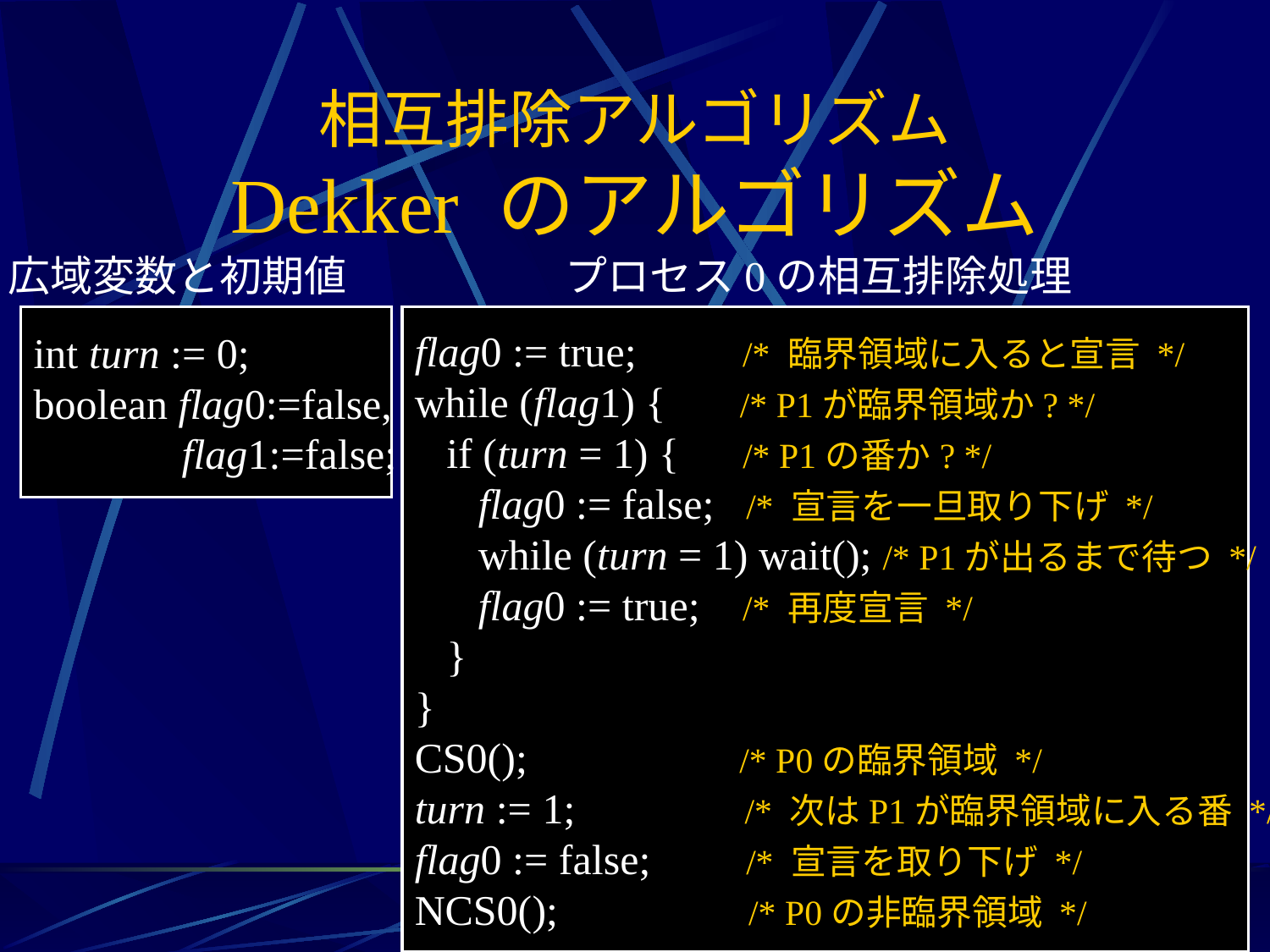

# 相互排除アルゴリズム Dekker のアルゴリズム
広域変数と初期値
プロセス0の相互排除処理
int turn := 0;
boolean flag0:=false,
              flag1:=false;
flag0 := true;          /* 臨界領域に入ると宣言 */
while (flag1) {       /* P1が臨界領域か? */
   if (turn = 1) {      /* P1の番か? */
      flag0 := false;   /* 宣言を一旦取り下げ */
      while (turn = 1) wait(); /* P1が出るまで待つ */
      flag0 := true;    /* 再度宣言 */
   }
}
CS0();                    /* P0の臨界領域 */
turn := 1;                /* 次はP1が臨界領域に入る番 */
flag0 := false;         /* 宣言を取り下げ */
NCS0();                  /* P0の非臨界領域 */